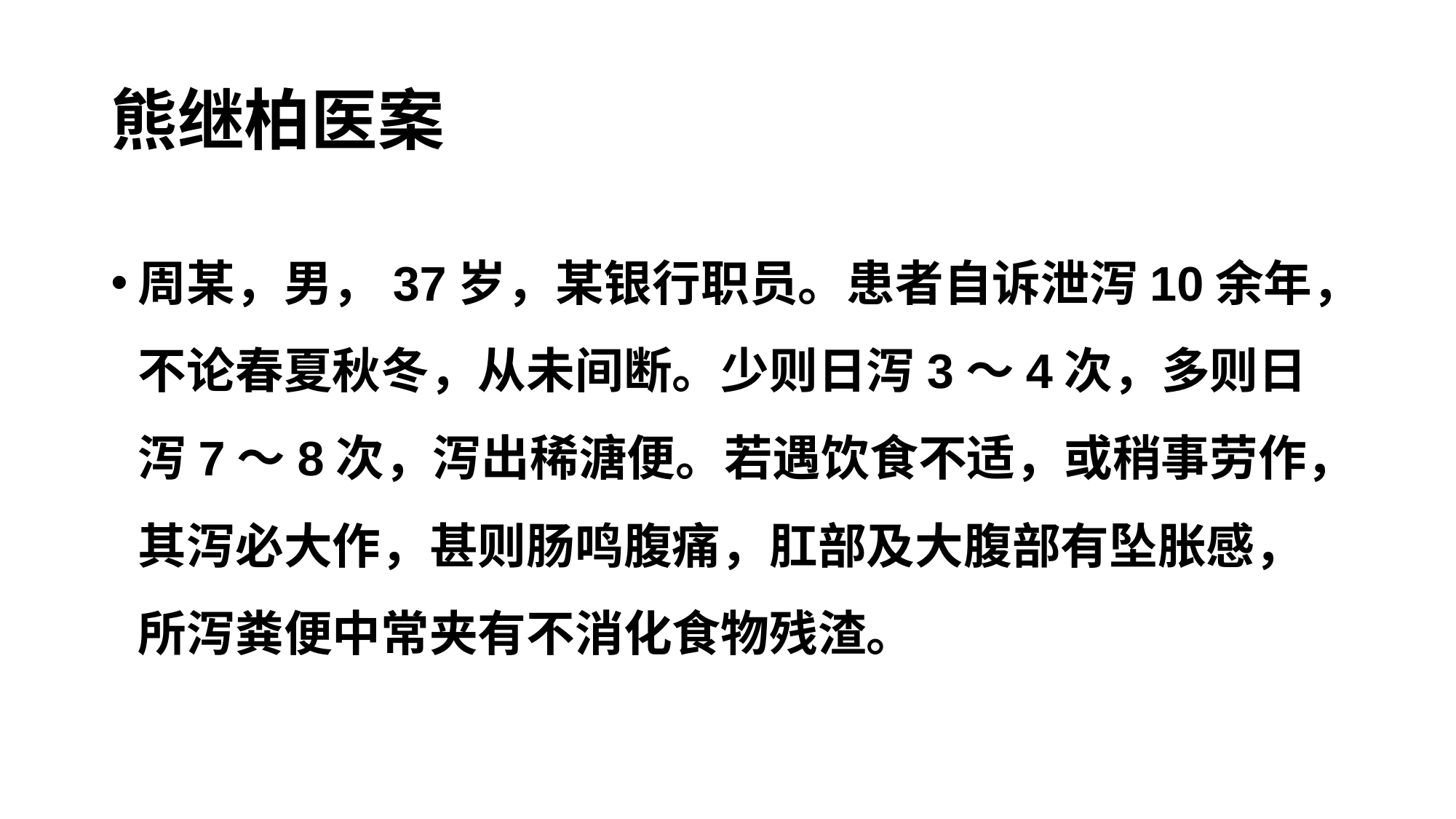

# 熊继柏医案
周某，男，37岁，某银行职员。患者自诉泄泻10余年，不论春夏秋冬，从未间断。少则日泻3～4次，多则日泻7～8次，泻出稀溏便。若遇饮食不适，或稍事劳作，其泻必大作，甚则肠鸣腹痛，肛部及大腹部有坠胀感，所泻粪便中常夹有不消化食物残渣。